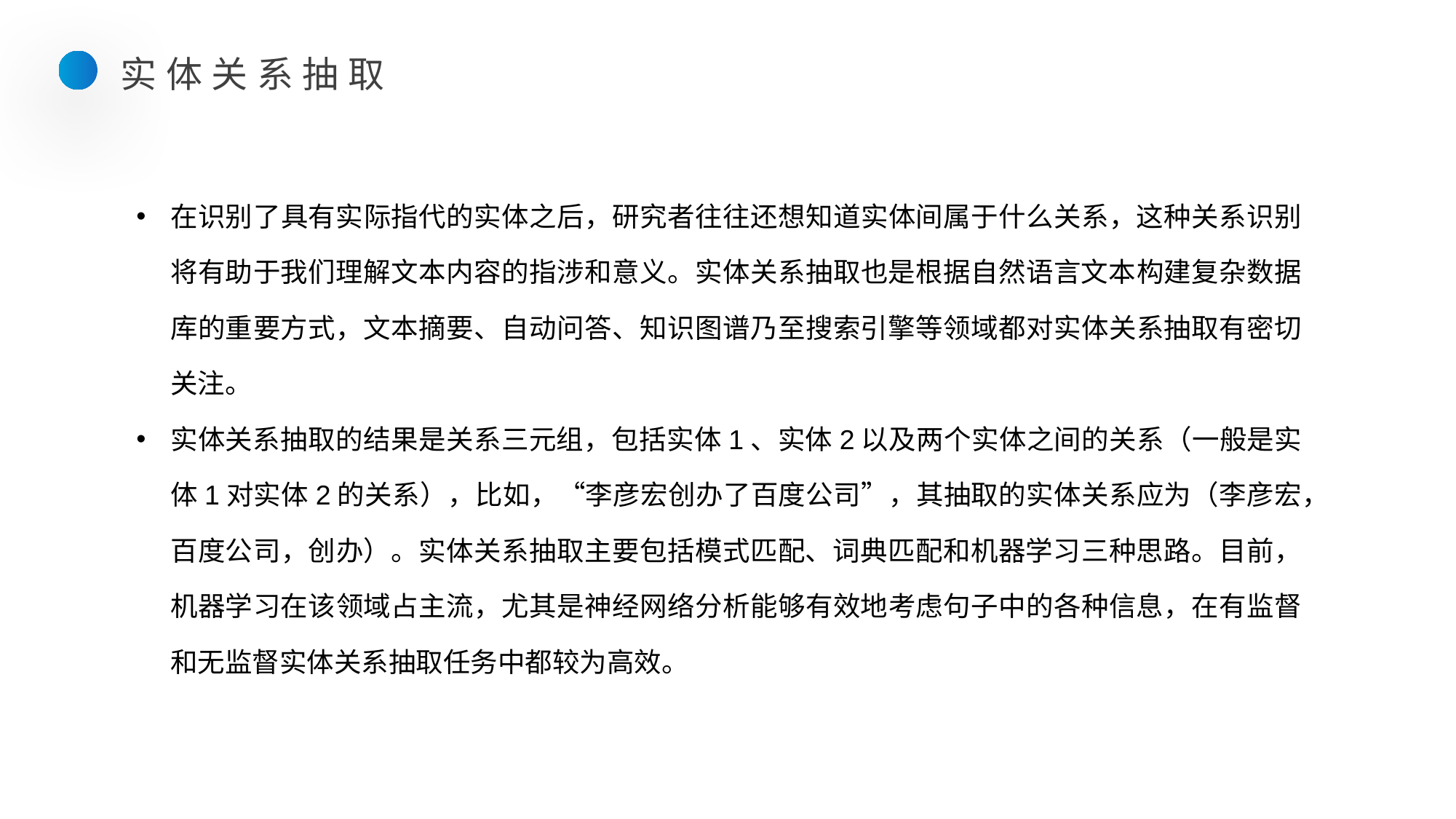

实体关系抽取

在识别了具有实际指代的实体之后，研究者往往还想知道实体间属于什么关系，这种关系识别将有助于我们理解文本内容的指涉和意义。实体关系抽取也是根据自然语言文本构建复杂数据库的重要方式，文本摘要、自动问答、知识图谱乃至搜索引擎等领域都对实体关系抽取有密切关注。
实体关系抽取的结果是关系三元组，包括实体1、实体2以及两个实体之间的关系（一般是实体1对实体2的关系），比如，“李彦宏创办了百度公司”，其抽取的实体关系应为（李彦宏，百度公司，创办）。实体关系抽取主要包括模式匹配、词典匹配和机器学习三种思路。目前，机器学习在该领域占主流，尤其是神经网络分析能够有效地考虑句子中的各种信息，在有监督和无监督实体关系抽取任务中都较为高效。